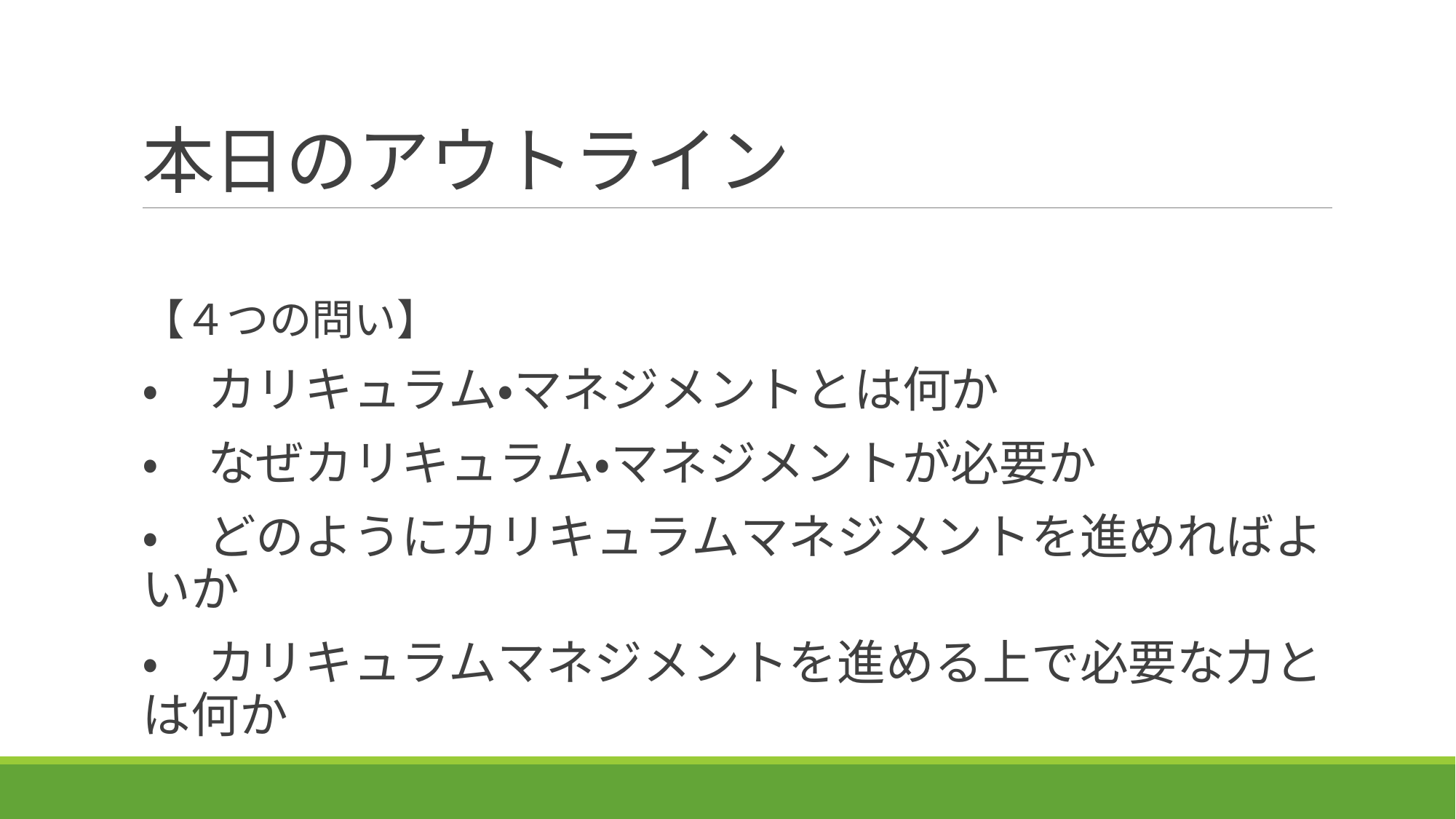

# 本日のアウトライン
【４つの問い】
・　カリキュラム・マネジメントとは何か
・　なぜカリキュラム・マネジメントが必要か
・　どのようにカリキュラムマネジメントを進めればよいか
・　カリキュラムマネジメントを進める上で必要な力とは何か